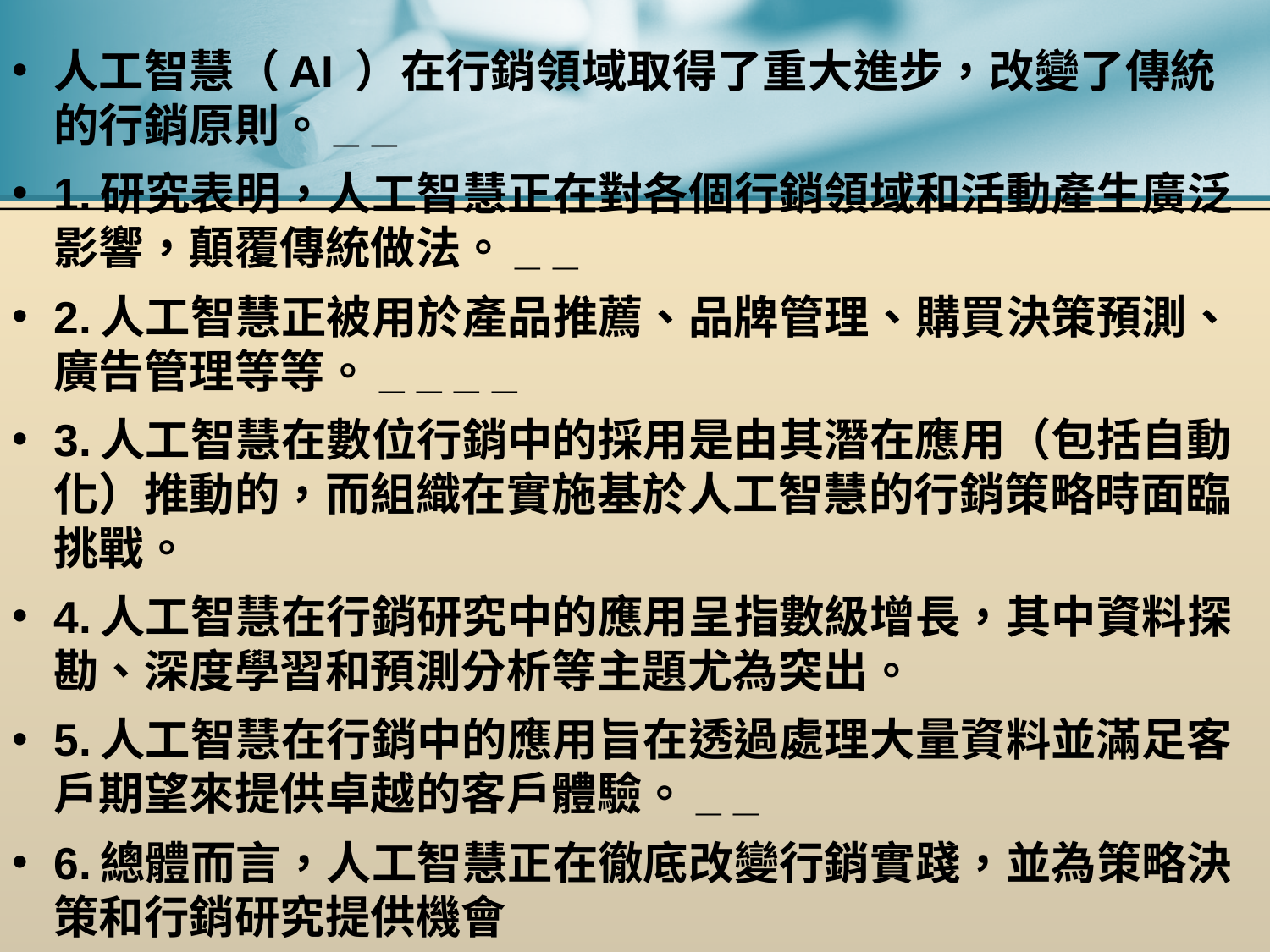

人工智慧（AI ）在行銷領域取得了重大進步，改變了傳統的行銷原則。_ _
1.研究表明，人工智慧正在對各個行銷領域和活動產生廣泛影響，顛覆傳統做法。_ _
2.人工智慧正被用於產品推薦、品牌管理、購買決策預測、廣告管理等等。_ _ _ _
3.人工智慧在數位行銷中的採用是由其潛在應用（包括自動化）推動的，而組織在實施基於人工智慧的行銷策略時面臨挑戰。
4.人工智慧在行銷研究中的應用呈指數級增長，其中資料探勘、深度學習和預測分析等主題尤為突出。
5.人工智慧在行銷中的應用旨在透過處理大量資料並滿足客戶期望來提供卓越的客戶體驗。_ _
6.總體而言，人工智慧正在徹底改變行銷實踐，並為策略決策和行銷研究提供機會